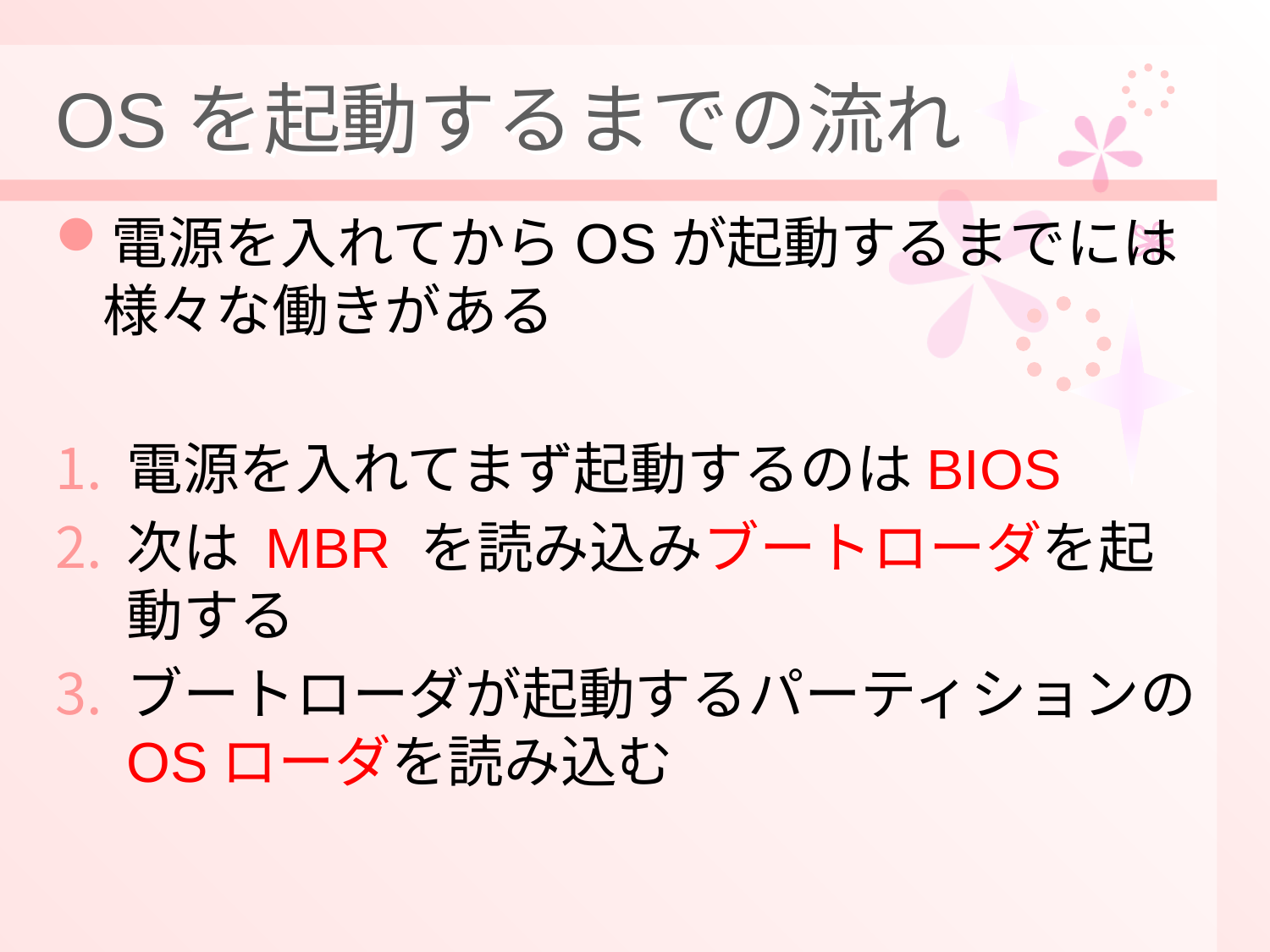

# OSを起動するまでの流れ
電源を入れてからOSが起動するまでには様々な働きがある

電源を入れてまず起動するのはBIOS
次は MBR を読み込みブートローダを起動する
ブートローダが起動するパーティションのOSローダを読み込む